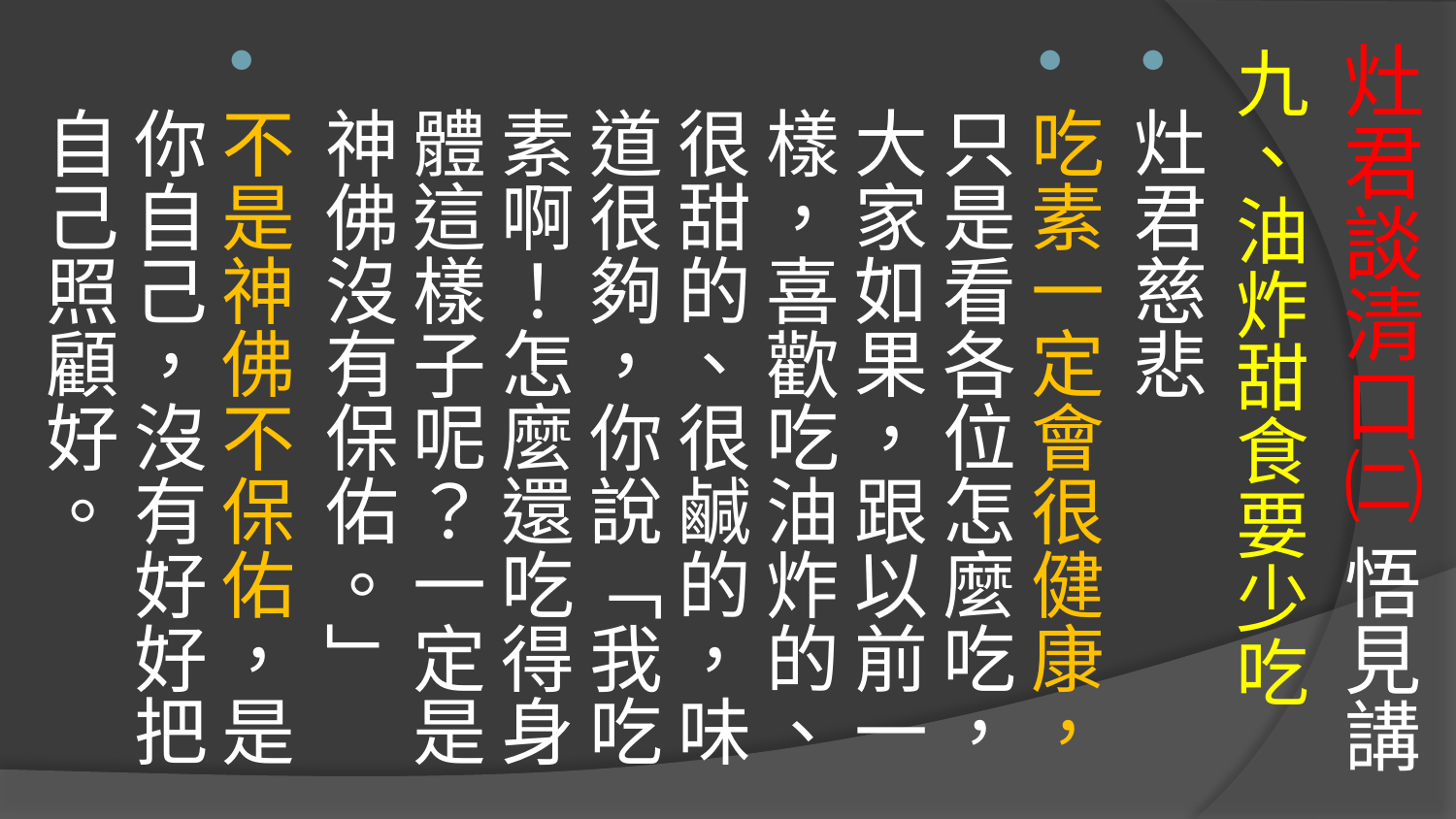

# 灶君談清口㈡ 悟見講
九、油炸甜食要少吃
灶君慈悲
吃素一定會很健康，只是看各位怎麼吃，大家如果，跟以前一樣，喜歡吃油炸的、很甜的、很鹹的，味道很夠，你說「我吃素啊！怎麼還吃得身體這樣子呢？一定是神佛沒有保佑。」
不是神佛不保佑，是你自己，沒有好好把自己照顧好。